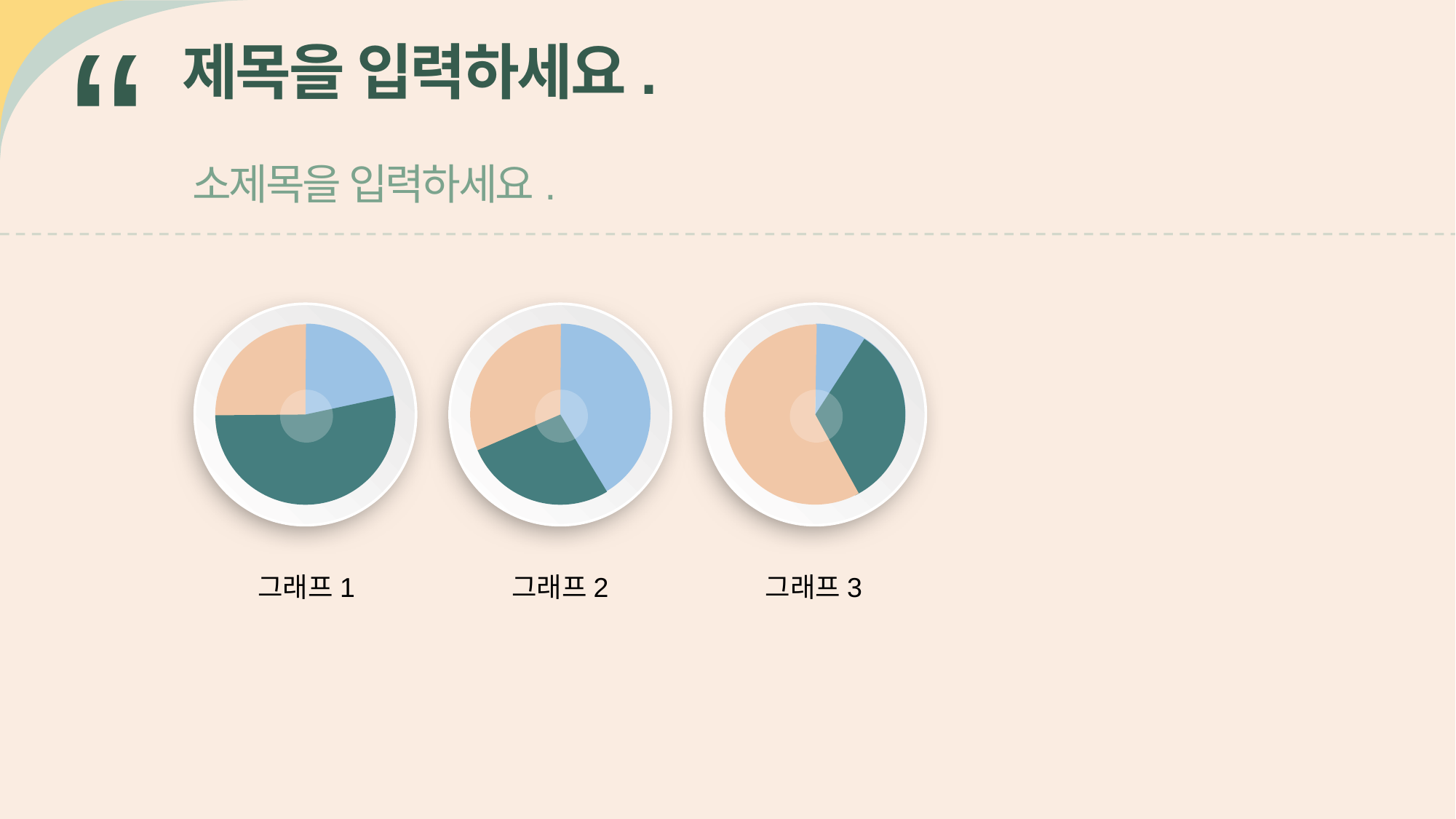

제목을 입력하세요.
소제목을 입력하세요.

그래프1
그래프2
그래프3